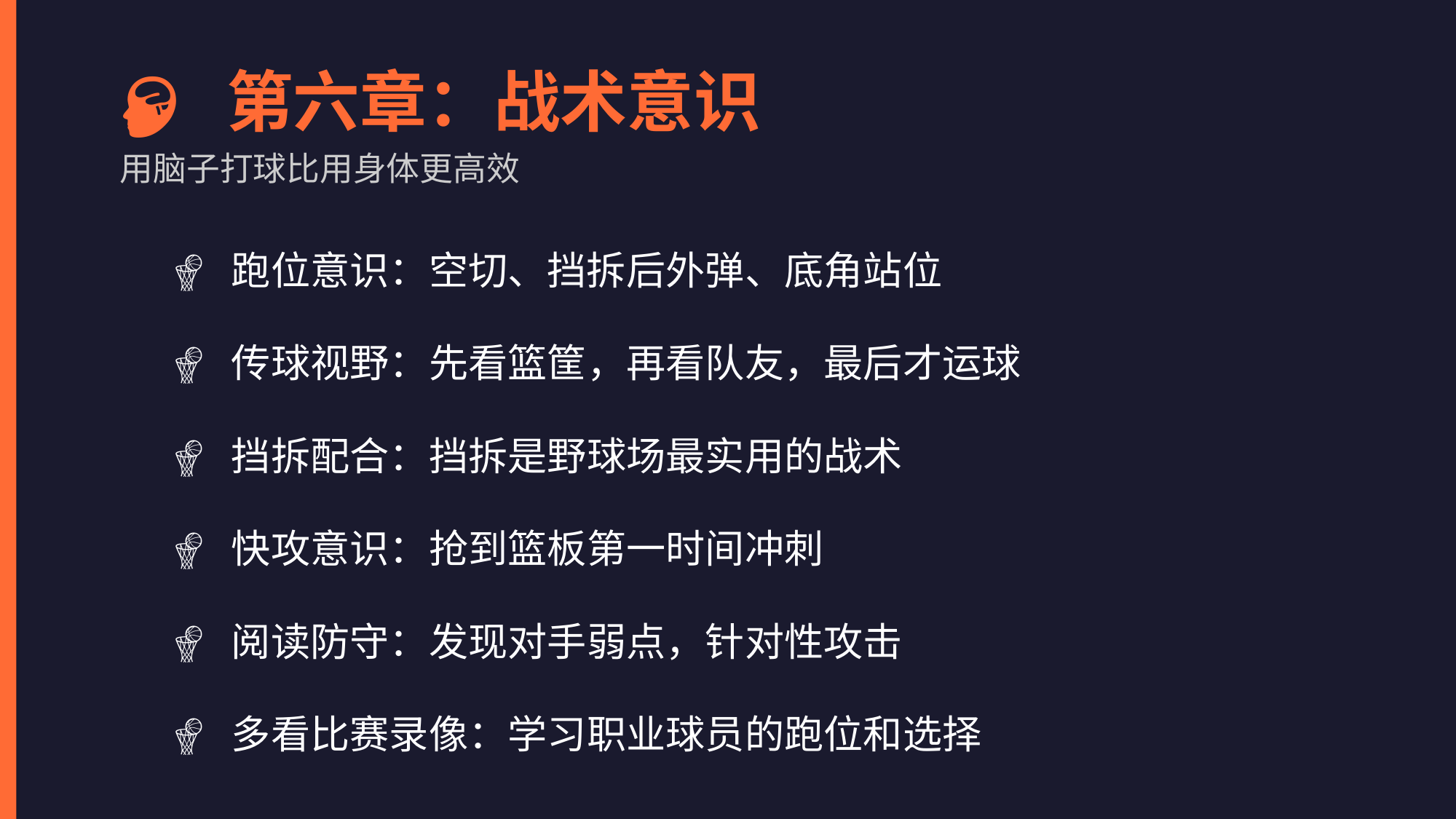

🧠  第六章：战术意识
用脑子打球比用身体更高效
🏀  跑位意识：空切、挡拆后外弹、底角站位
🏀  传球视野：先看篮筐，再看队友，最后才运球
🏀  挡拆配合：挡拆是野球场最实用的战术
🏀  快攻意识：抢到篮板第一时间冲刺
🏀  阅读防守：发现对手弱点，针对性攻击
🏀  多看比赛录像：学习职业球员的跑位和选择